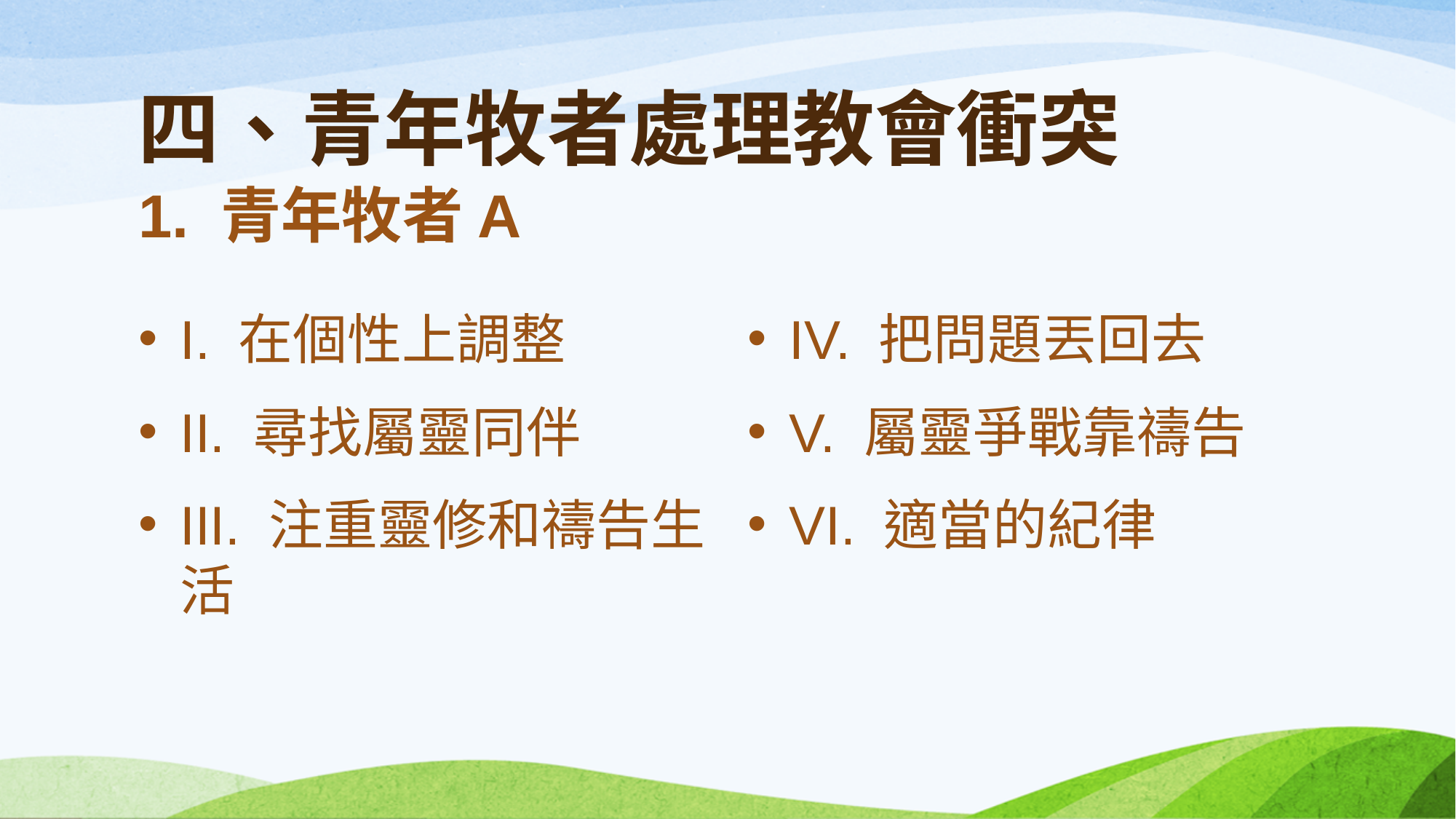

# 四、青年牧者處理教會衝突
1. 青年牧者A

I. 在個性上調整
II. 尋找屬靈同伴
III. 注重靈修和禱告生活

IV. 把問題丟回去
V. 屬靈爭戰靠禱告
VI. 適當的紀律